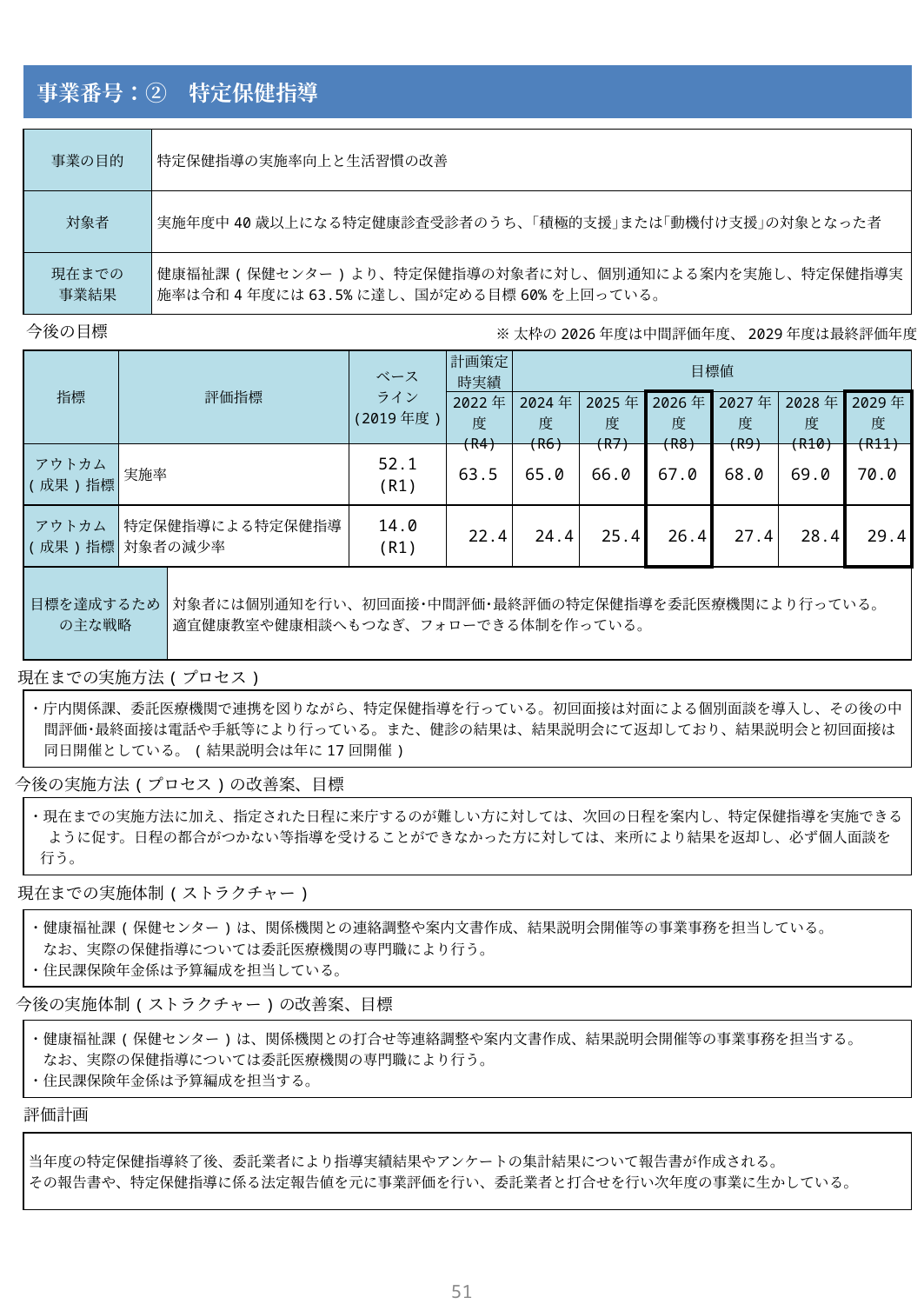

| 事業番号：②　特定保健指導 |
| --- |
| 事業の目的 | 特定保健指導の実施率向上と生活習慣の改善 |
| --- | --- |
| 対象者 | 実施年度中40歳以上になる特定健康診査受診者のうち、｢積極的支援｣または｢動機付け支援｣の対象となった者 |
| 現在までの 事業結果 | 健康福祉課(保健センター)より、特定保健指導の対象者に対し、個別通知による案内を実施し、特定保健指導実施率は令和4年度には63.5%に達し、国が定める目標60%を上回っている。 |
今後の目標
※太枠の2026年度は中間評価年度、2029年度は最終評価年度
| 指標 | 評価指標 | ベース ライン (2019年度) | 計画策定 時実績 | 目標値 |  |  |  |  |  |
| --- | --- | --- | --- | --- | --- | --- | --- | --- | --- |
|  |  |  | 2022年度 (R4) | 2024年度 (R6) | 2025年度 (R7) | 2026年度 (R8) | 2027年度 (R9) | 2028年度 (R10) | 2029年度 (R11) |
| アウトカム (成果)指標 | 実施率 | 52.1 (R1) | 63.5 | 65.0 | 66.0 | 67.0 | 68.0 | 69.0 | 70.0 |
| アウトカム (成果)指標 | 特定保健指導による特定保健指導対象者の減少率 | 14.0 (R1) | 22.4 | 24.4 | 25.4 | 26.4 | 27.4 | 28.4 | 29.4 |
| 目標を達成するため の主な戦略 | 対象者には個別通知を行い、初回面接･中間評価･最終評価の特定保健指導を委託医療機関により行っている。 適宜健康教室や健康相談へもつなぎ、フォローできる体制を作っている。 |
| --- | --- |
現在までの実施方法(プロセス)
| ・庁内関係課、委託医療機関で連携を図りながら、特定保健指導を行っている。初回面接は対面による個別面談を導入し、その後の中間評価･最終面接は電話や手紙等により行っている。また、健診の結果は、結果説明会にて返却しており、結果説明会と初回面接は同日開催としている。(結果説明会は年に17回開催) |
| --- |
今後の実施方法(プロセス)の改善案、目標
| ・現在までの実施方法に加え、指定された日程に来庁するのが難しい方に対しては、次回の日程を案内し、特定保健指導を実施できる ように促す。日程の都合がつかない等指導を受けることができなかった方に対しては、来所により結果を返却し、必ず個人面談を 行う。 |
| --- |
現在までの実施体制(ストラクチャー)
| ・健康福祉課(保健センター)は、関係機関との連絡調整や案内文書作成、結果説明会開催等の事業事務を担当している。 　なお、実際の保健指導については委託医療機関の専門職により行う。 ・住民課保険年金係は予算編成を担当している。 |
| --- |
今後の実施体制(ストラクチャー)の改善案、目標
| ・健康福祉課(保健センター)は、関係機関との打合せ等連絡調整や案内文書作成、結果説明会開催等の事業事務を担当する。 　なお、実際の保健指導については委託医療機関の専門職により行う。 ・住民課保険年金係は予算編成を担当する。 |
| --- |
評価計画
| 当年度の特定保健指導終了後、委託業者により指導実績結果やアンケートの集計結果について報告書が作成される。 その報告書や、特定保健指導に係る法定報告値を元に事業評価を行い、委託業者と打合せを行い次年度の事業に生かしている。 |
| --- |
51